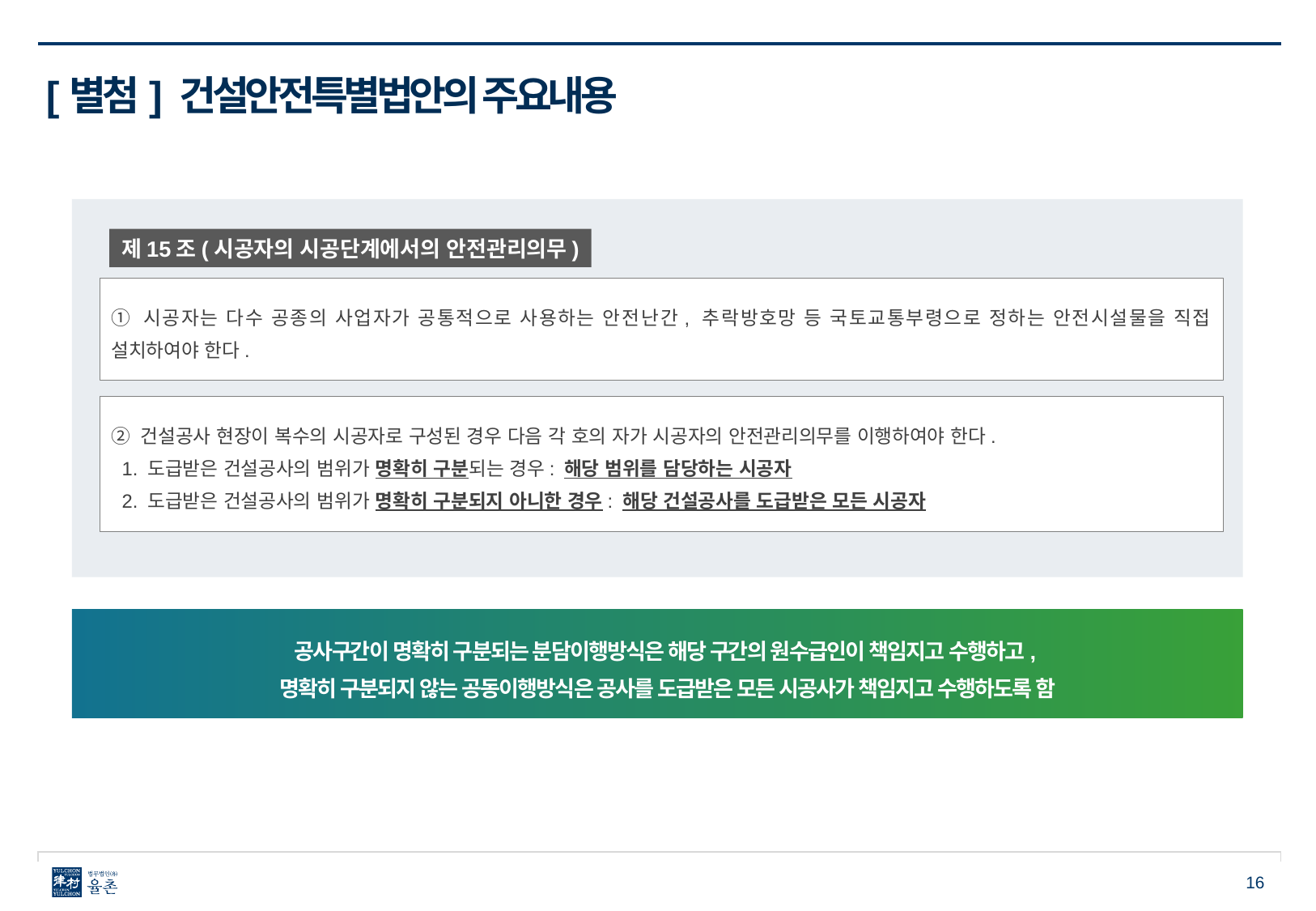

[별첨] 건설안전특별법안의 주요내용

제15조(시공자의 시공단계에서의 안전관리의무)
① 시공자는 다수 공종의 사업자가 공통적으로 사용하는 안전난간, 추락방호망 등 국토교통부령으로 정하는 안전시설물을 직접 설치하여야 한다.
② 건설공사 현장이 복수의 시공자로 구성된 경우 다음 각 호의 자가 시공자의 안전관리의무를 이행하여야 한다.
  1. 도급받은 건설공사의 범위가 명확히 구분되는 경우: 해당 범위를 담당하는 시공자
  2. 도급받은 건설공사의 범위가 명확히 구분되지 아니한 경우: 해당 건설공사를 도급받은 모든 시공자
공사구간이 명확히 구분되는 분담이행방식은 해당 구간의 원수급인이 책임지고 수행하고,
명확히 구분되지 않는 공동이행방식은 공사를 도급받은 모든 시공사가 책임지고 수행하도록 함
16